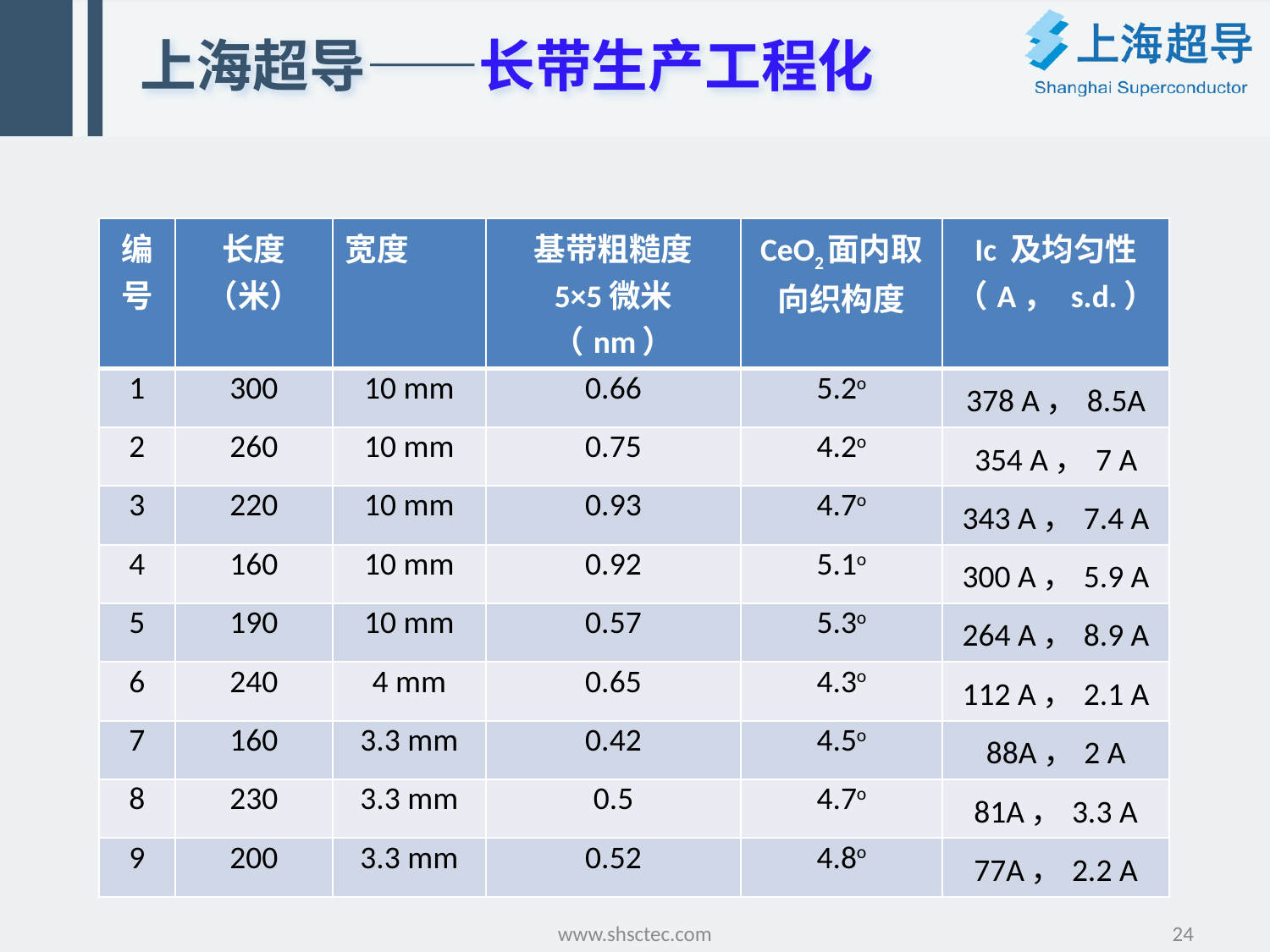

# 上海超导——长带生产工程化
| 编号 | 长度 （米） | 宽度 | 基带粗糙度 5×5微米 （nm） | CeO2面内取向织构度 | Ic 及均匀性 （A， s.d.） |
| --- | --- | --- | --- | --- | --- |
| 1 | 300 | 10 mm | 0.66 | 5.2o | 378 A，8.5A |
| 2 | 260 | 10 mm | 0.75 | 4.2o | 354 A，7 A |
| 3 | 220 | 10 mm | 0.93 | 4.7o | 343 A，7.4 A |
| 4 | 160 | 10 mm | 0.92 | 5.1o | 300 A，5.9 A |
| 5 | 190 | 10 mm | 0.57 | 5.3o | 264 A，8.9 A |
| 6 | 240 | 4 mm | 0.65 | 4.3o | 112 A，2.1 A |
| 7 | 160 | 3.3 mm | 0.42 | 4.5o | 88A，2 A |
| 8 | 230 | 3.3 mm | 0.5 | 4.7o | 81A，3.3 A |
| 9 | 200 | 3.3 mm | 0.52 | 4.8o | 77A，2.2 A |
www.shsctec.com
24